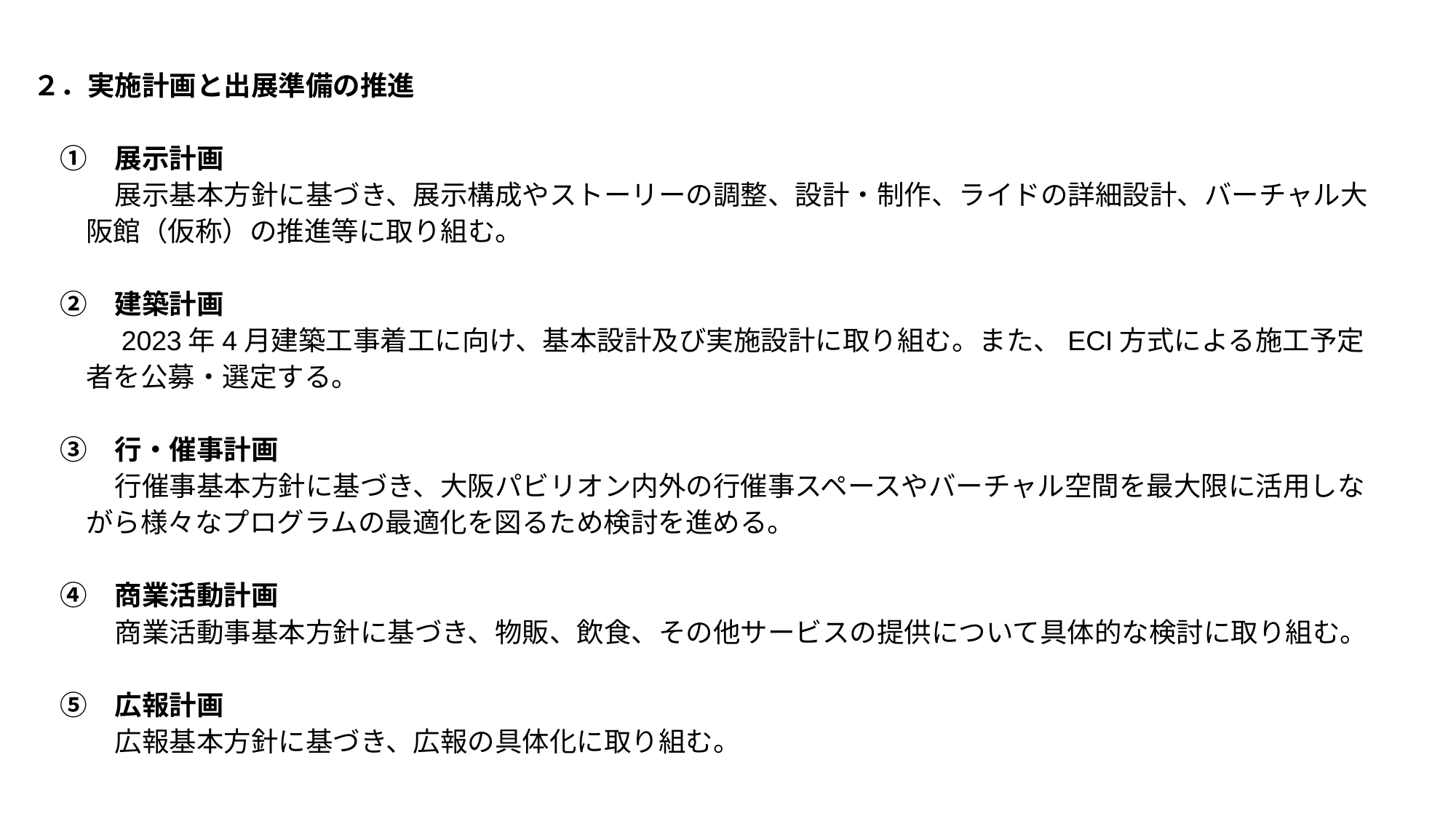

２．実施計画と出展準備の推進

　①　展示計画
　　　展示基本方針に基づき、展示構成やストーリーの調整、設計・制作、ライドの詳細設計、バーチャル大阪館（仮称）の推進等に取り組む。

　②　建築計画
　　　2023年4月建築工事着工に向け、基本設計及び実施設計に取り組む。また、ECI方式による施工予定者を公募・選定する。

　③　行・催事計画
　　　行催事基本方針に基づき、大阪パビリオン内外の行催事スペースやバーチャル空間を最大限に活用しながら様々なプログラムの最適化を図るため検討を進める。

　④　商業活動計画
　　　商業活動事基本方針に基づき、物販、飲食、その他サービスの提供について具体的な検討に取り組む。

　⑤　広報計画
　　　広報基本方針に基づき、広報の具体化に取り組む。